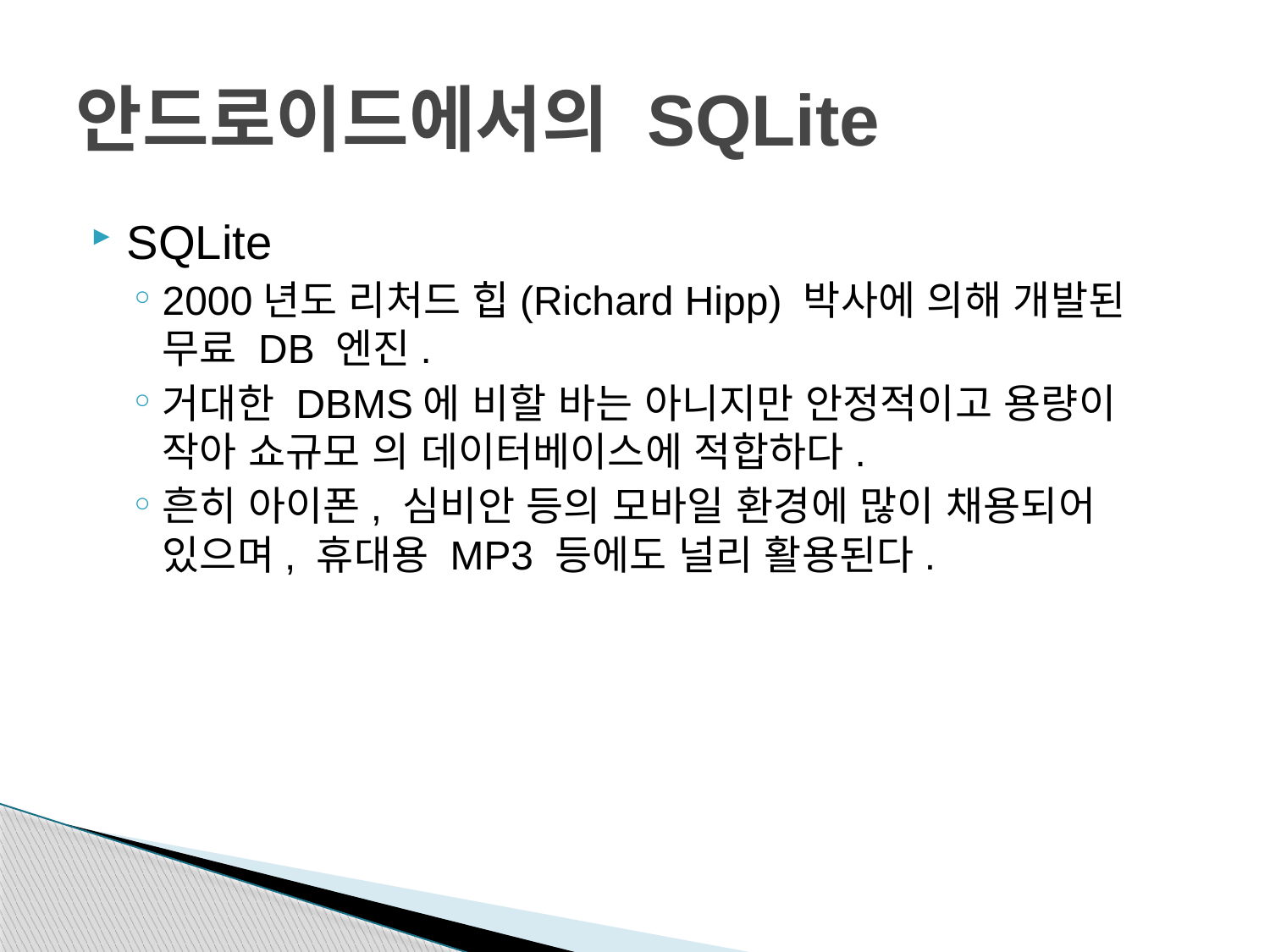

# 안드로이드에서의 SQLite
SQLite
2000년도 리처드 힙(Richard Hipp) 박사에 의해 개발된 무료 DB 엔진.
거대한 DBMS에 비할 바는 아니지만 안정적이고 용량이 작아 쇼규모 의 데이터베이스에 적합하다.
흔히 아이폰, 심비안 등의 모바일 환경에 많이 채용되어 있으며, 휴대용 MP3 등에도 널리 활용된다.